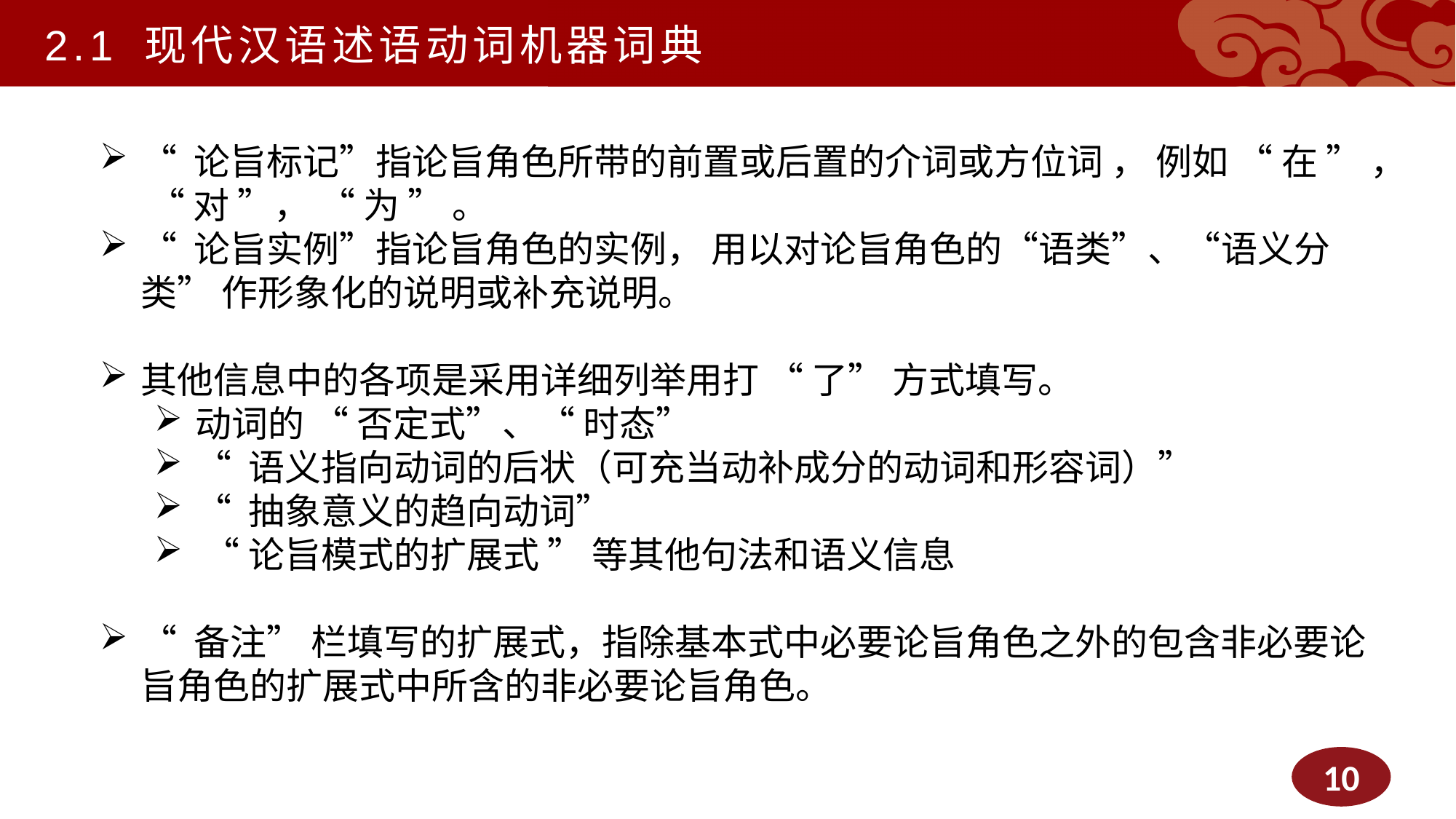

2.1 现代汉语述语动词机器词典

“ 论旨标记”指论旨角色所带的前置或后置的介词或方位词 ， 例如 “ 在 ” ， “ 对 ”， “ 为 ” 。
“ 论旨实例”指论旨角色的实例， 用以对论旨角色的“语类”、“语义分类” 作形象化的说明或补充说明。

其他信息中的各项是采用详细列举用打 “ 了” 方式填写。
动词的 “ 否定式”、“ 时态”
“ 语义指向动词的后状（可充当动补成分的动词和形容词）”
“ 抽象意义的趋向动词”
 “论旨模式的扩展式 ” 等其他句法和语义信息

“ 备注” 栏填写的扩展式，指除基本式中必要论旨角色之外的包含非必要论 旨角色的扩展式中所含的非必要论旨角色。